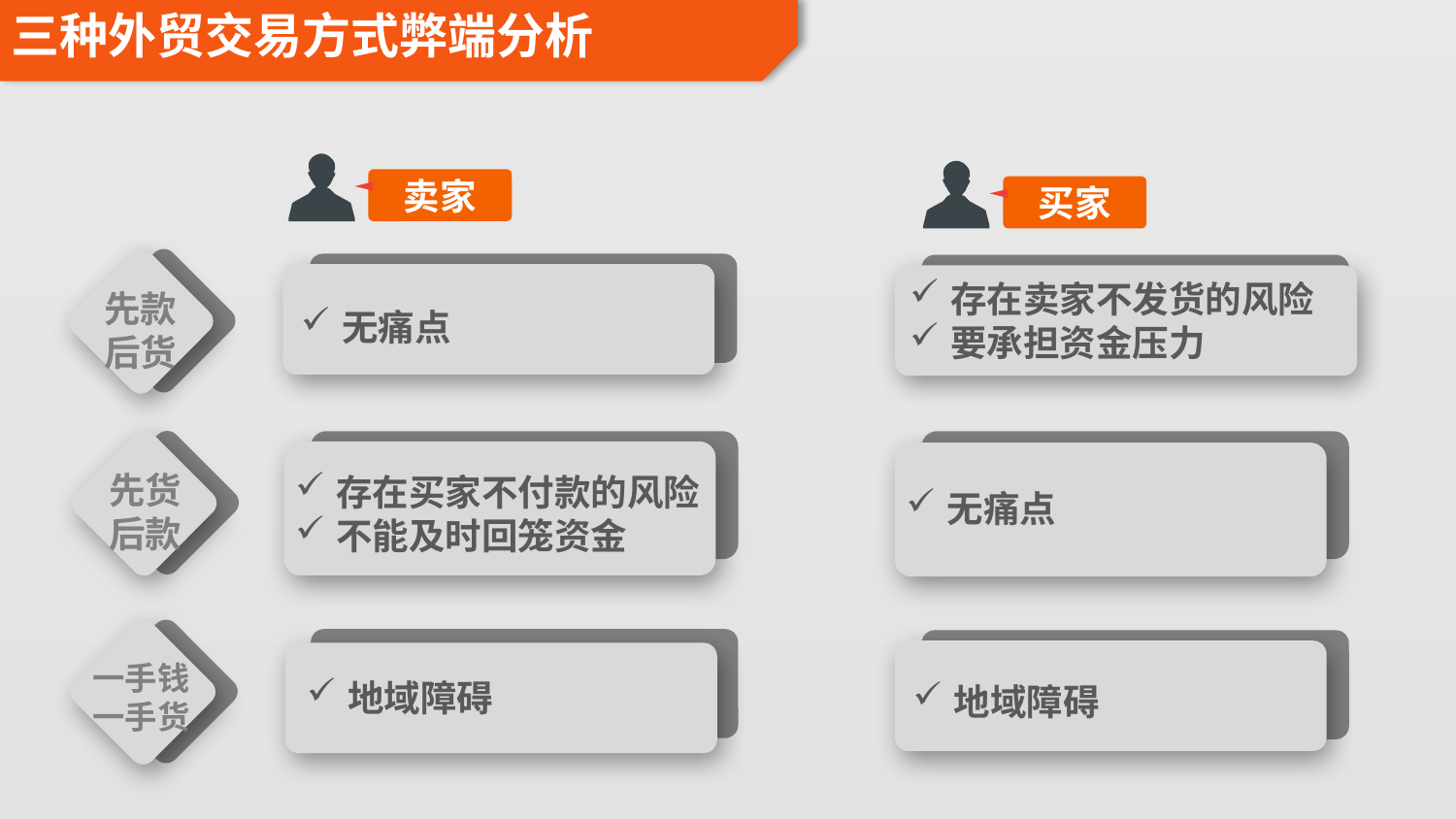

三种外贸交易方式弊端分析

卖家
买家

存在卖家不发货的风险
要承担资金压力

先款
后货
无痛点

先货
后款
存在买家不付款的风险
不能及时回笼资金
无痛点

一手钱
一手货
地域障碍
地域障碍